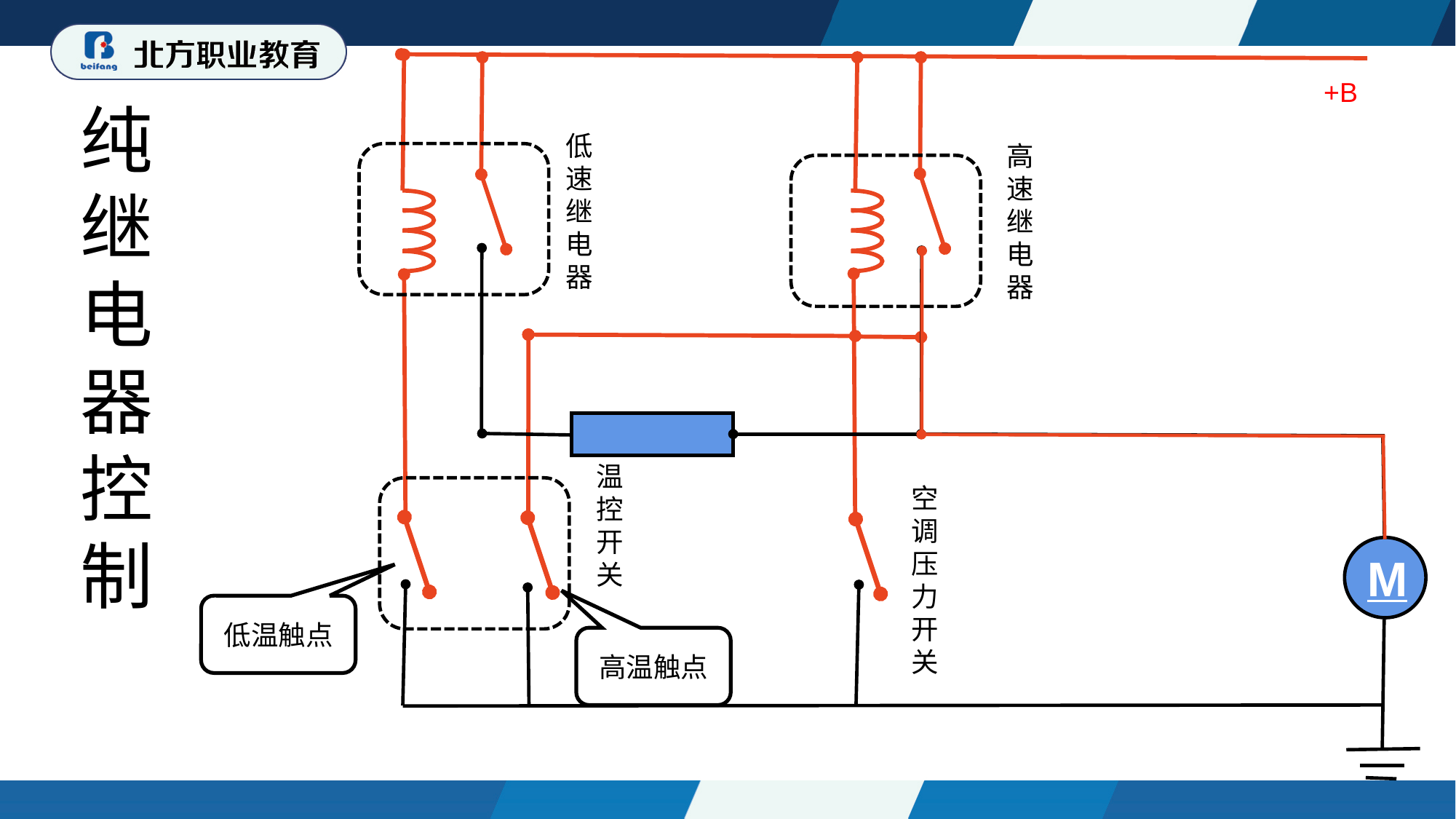

+B
纯继电器控制
低速继电器
高速继电器

温控开关
空调压力开关

M
低温触点
高温触点